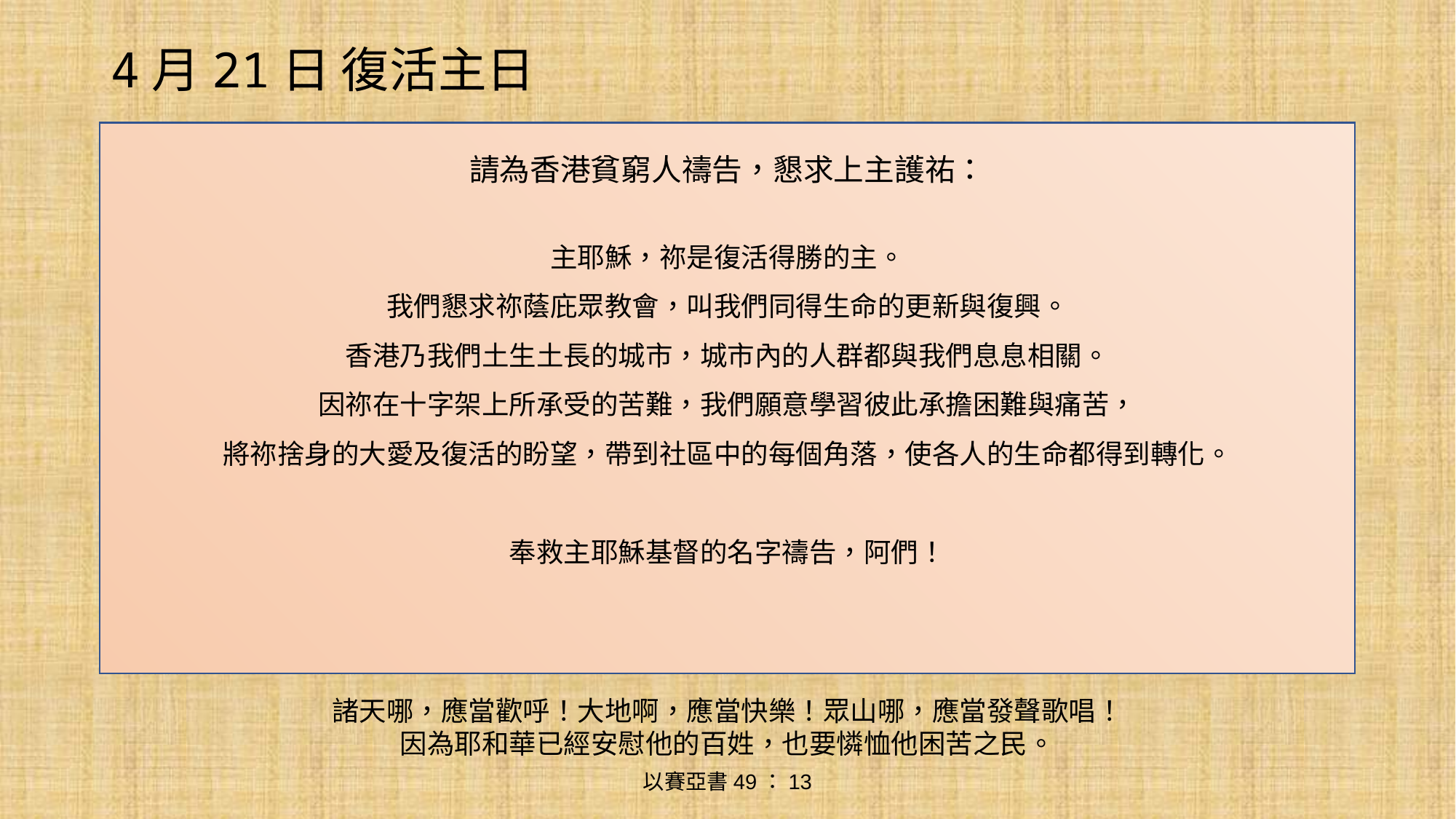

# 4月21日 復活主日

請為香港貧窮人禱告，懇求上主護祐：

主耶穌，祢是復活得勝的主。
我們懇求祢蔭庇眾教會，叫我們同得生命的更新與復興。
香港乃我們土生土長的城市，城市內的人群都與我們息息相關。
因祢在十字架上所承受的苦難，我們願意學習彼此承擔困難與痛苦，
將祢捨身的大愛及復活的盼望，帶到社區中的每個角落，使各人的生命都得到轉化。

奉救主耶穌基督的名字禱告，阿們！
諸天哪，應當歡呼！大地啊，應當快樂！眾山哪，應當發聲歌唱！
因為耶和華已經安慰他的百姓，也要憐恤他困苦之民。
以賽亞書49：13